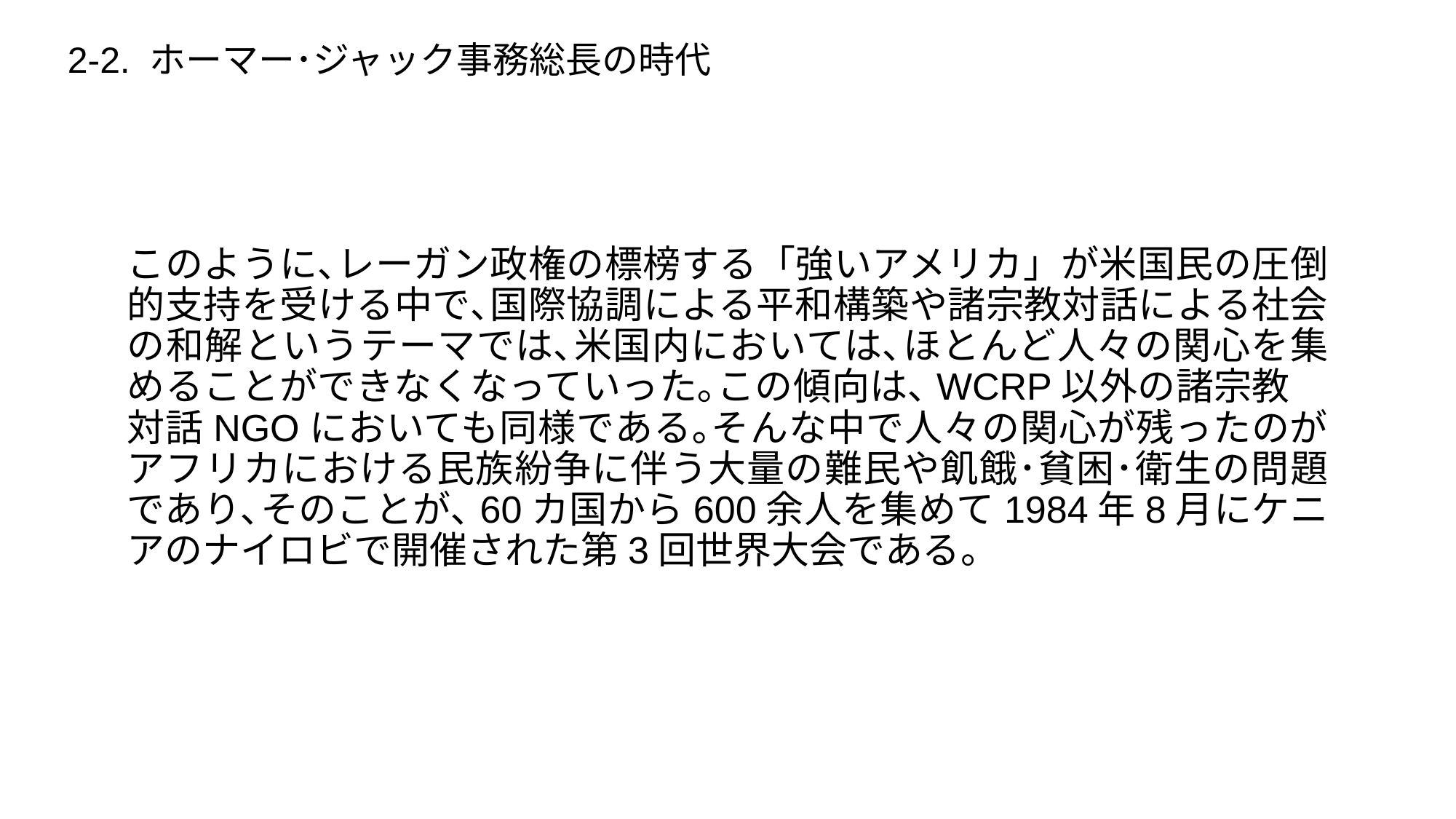

2-2. ホーマー･ジャック事務総長の時代
このように､レーガン政権の標榜する「強いアメリカ」が米国民の圧倒的支持を受ける中で､国際協調による平和構築や諸宗教対話による社会の和解というテーマでは､米国内においては､ほとんど人々の関心を集めることができなくなっていった｡この傾向は､WCRP以外の諸宗教　対話NGOにおいても同様である｡そんな中で人々の関心が残ったのがアフリカにおける民族紛争に伴う大量の難民や飢餓･貧困･衛生の問題であり､そのことが､60カ国から600余人を集めて1984年8月にケニアのナイロビで開催された第3回世界大会である。